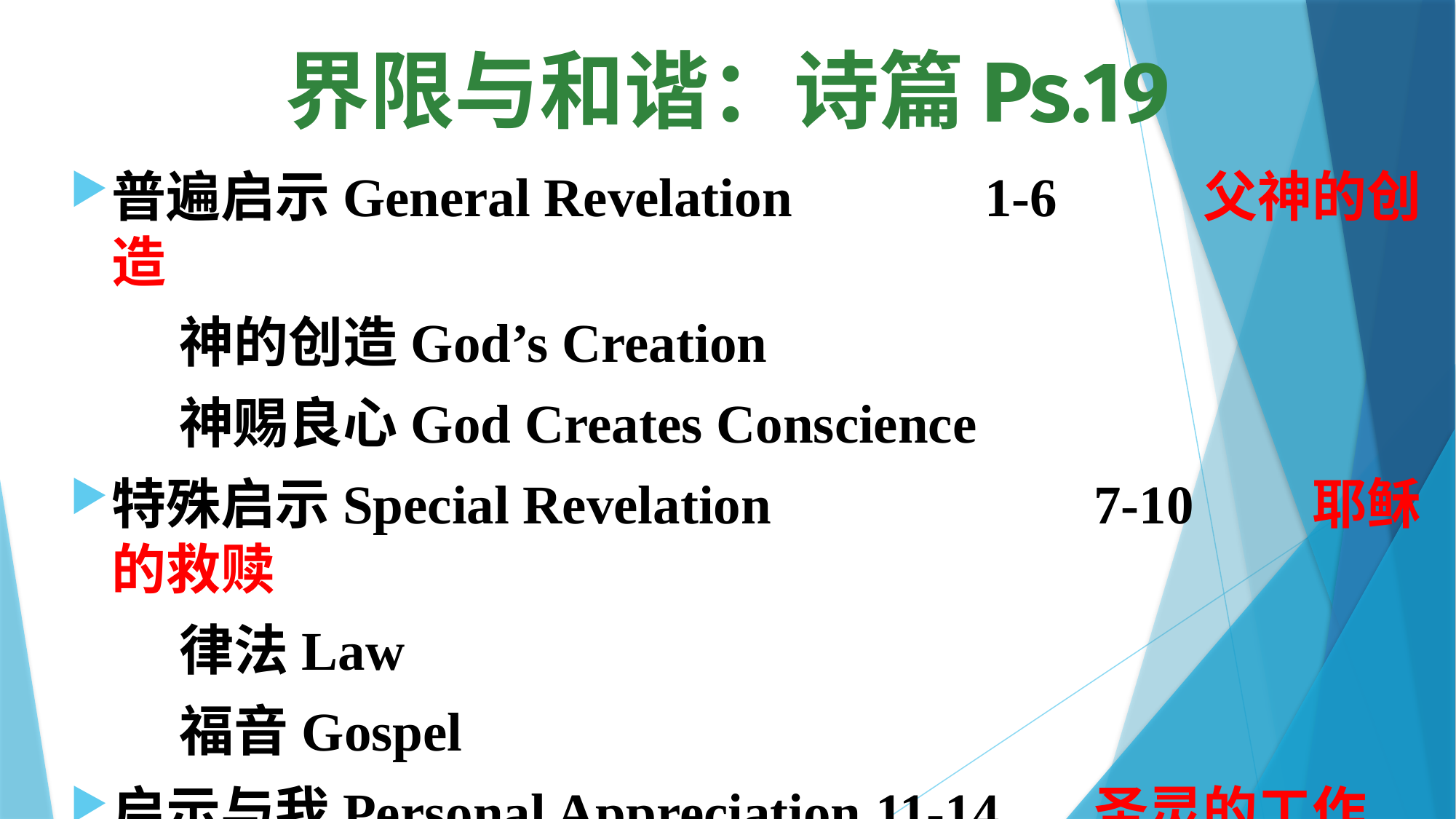

# 界限与和谐：诗篇Ps.19
普遍启示General Revelation 		1-6		父神的创造
	神的创造God’s Creation
 	神赐良心God Creates Conscience
特殊启示Special Revelation 			7-10		耶稣的救赎
	律法Law
	福音Gospel
启示与我Personal Appreciation 	11-14	圣灵的工作
	圣灵Holy Spirit